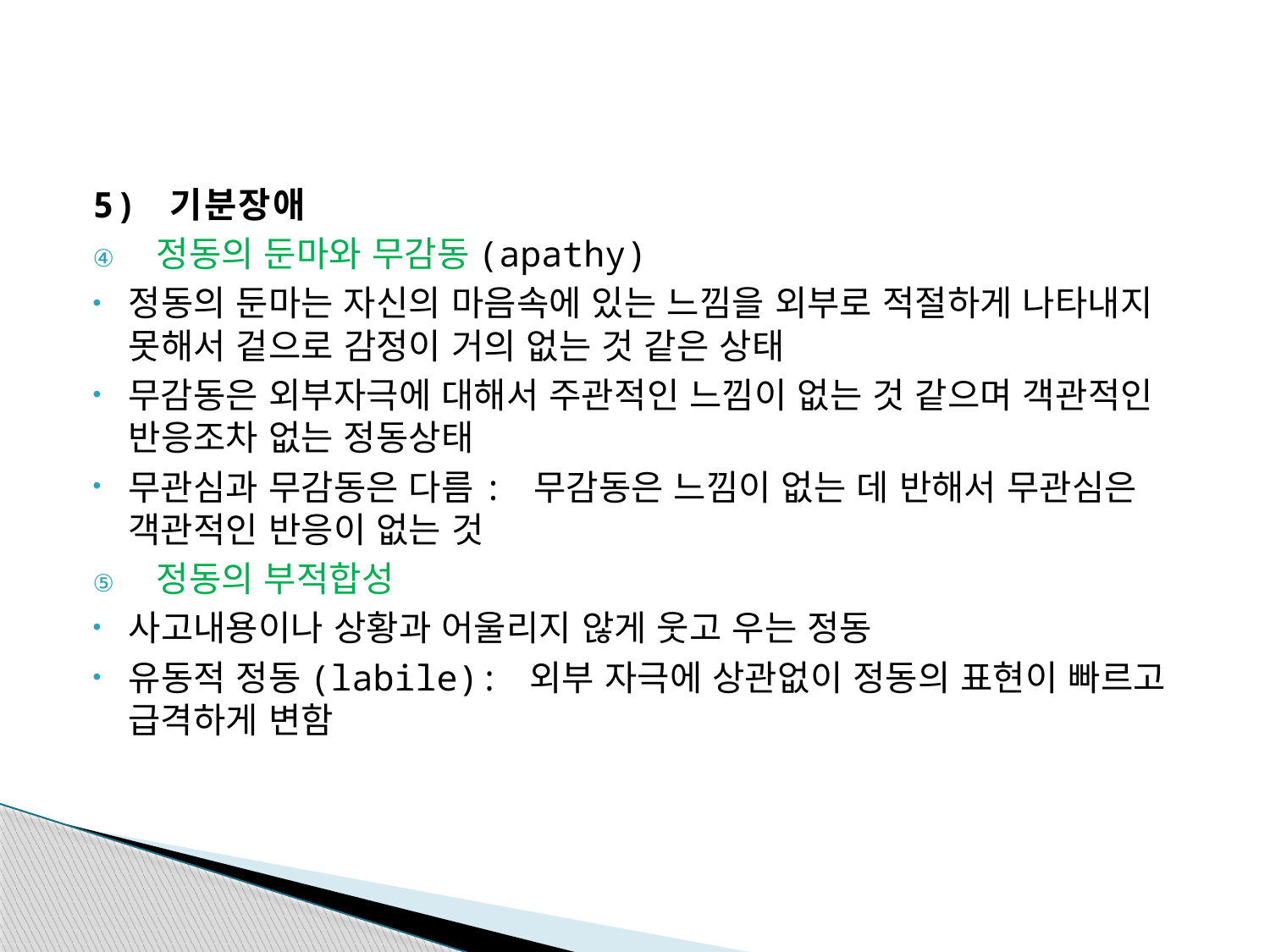

#
5) 기분장애
정동의 둔마와 무감동(apathy)
정동의 둔마는 자신의 마음속에 있는 느낌을 외부로 적절하게 나타내지 못해서 겉으로 감정이 거의 없는 것 같은 상태
무감동은 외부자극에 대해서 주관적인 느낌이 없는 것 같으며 객관적인 반응조차 없는 정동상태
무관심과 무감동은 다름: 무감동은 느낌이 없는 데 반해서 무관심은 객관적인 반응이 없는 것
정동의 부적합성
사고내용이나 상황과 어울리지 않게 웃고 우는 정동
유동적 정동(labile): 외부 자극에 상관없이 정동의 표현이 빠르고 급격하게 변함